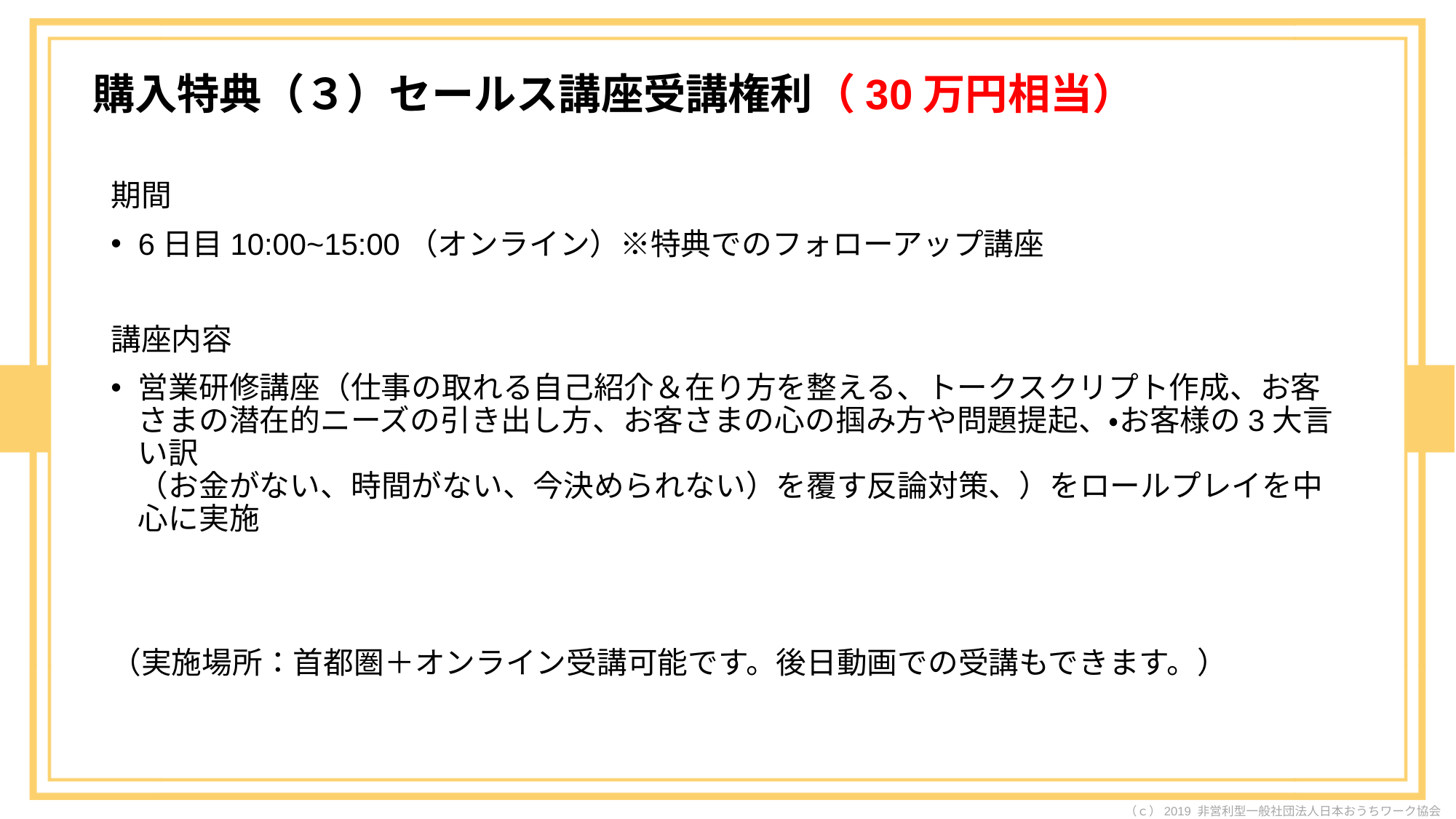

# 購入特典（３）セールス講座受講権利（30万円相当）
期間
6日目10:00~15:00（オンライン）※特典でのフォローアップ講座

講座内容
営業研修講座（仕事の取れる自己紹介＆在り方を整える、トークスクリプト作成、お客さまの潜在的ニーズの引き出し方、お客さまの心の掴み方や問題提起、・お客様の3大言い訳
（お金がない、時間がない、今決められない）を覆す反論対策、）をロールプレイを中心に実施

（実施場所：首都圏＋オンライン受講可能です。後日動画での受講もできます。）